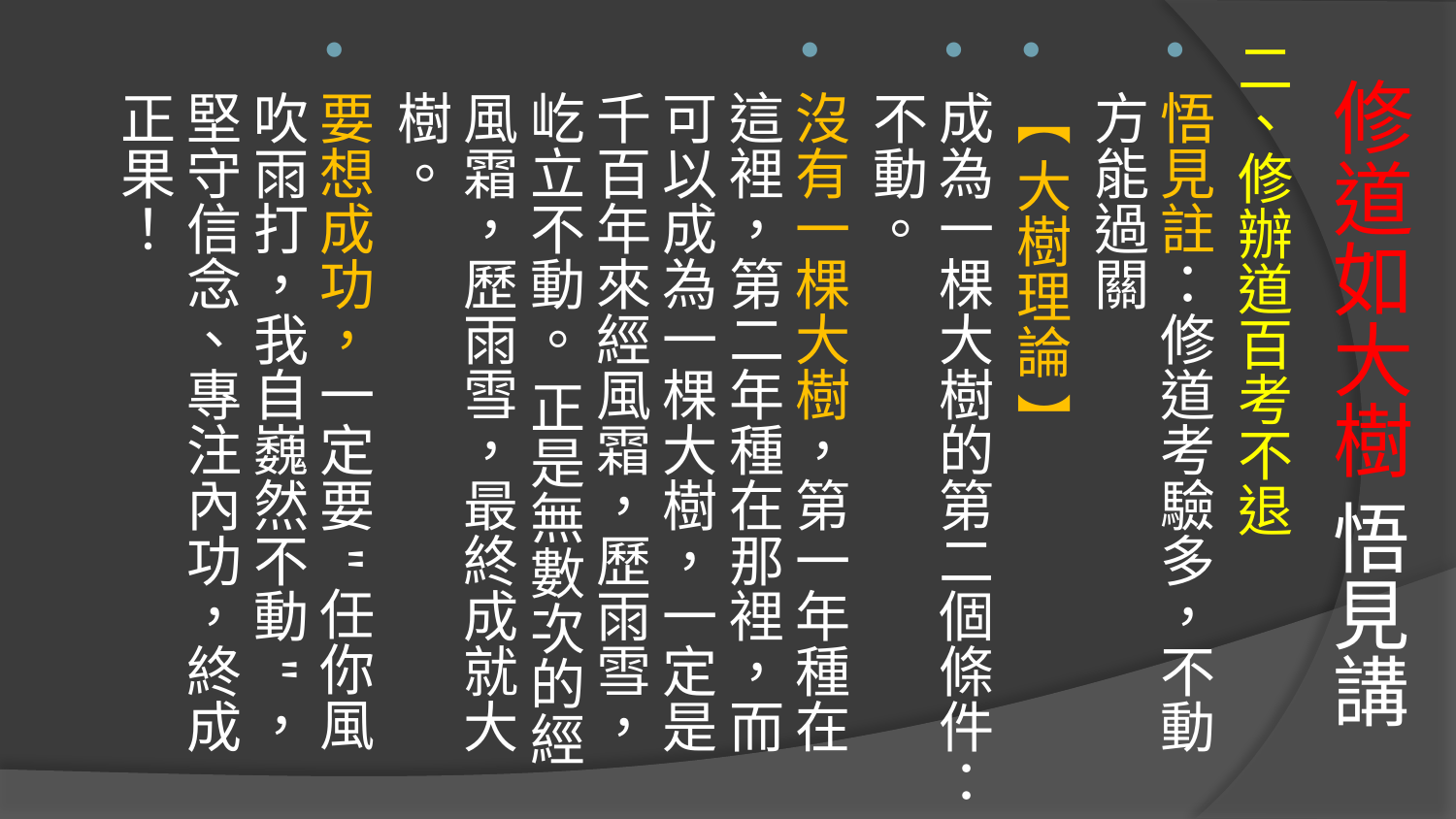

# 修道如大樹 悟見講
二、修辦道百考不退
悟見註：修道考驗多，不動方能過關
【 大樹理論 】
成為一棵大樹的第二個條件：不動。
沒有一棵大樹，第一年種在這裡，第二年種在那裡，而可以成為一棵大樹，一定是千百年來經風霜，歷雨雪，屹立不動。 正是無數次的經風霜，歷雨雪，最終成就大樹。
要想成功，一定要"任你風吹雨打，我自巍然不動"， 堅守信念、專注內功，終成正果！